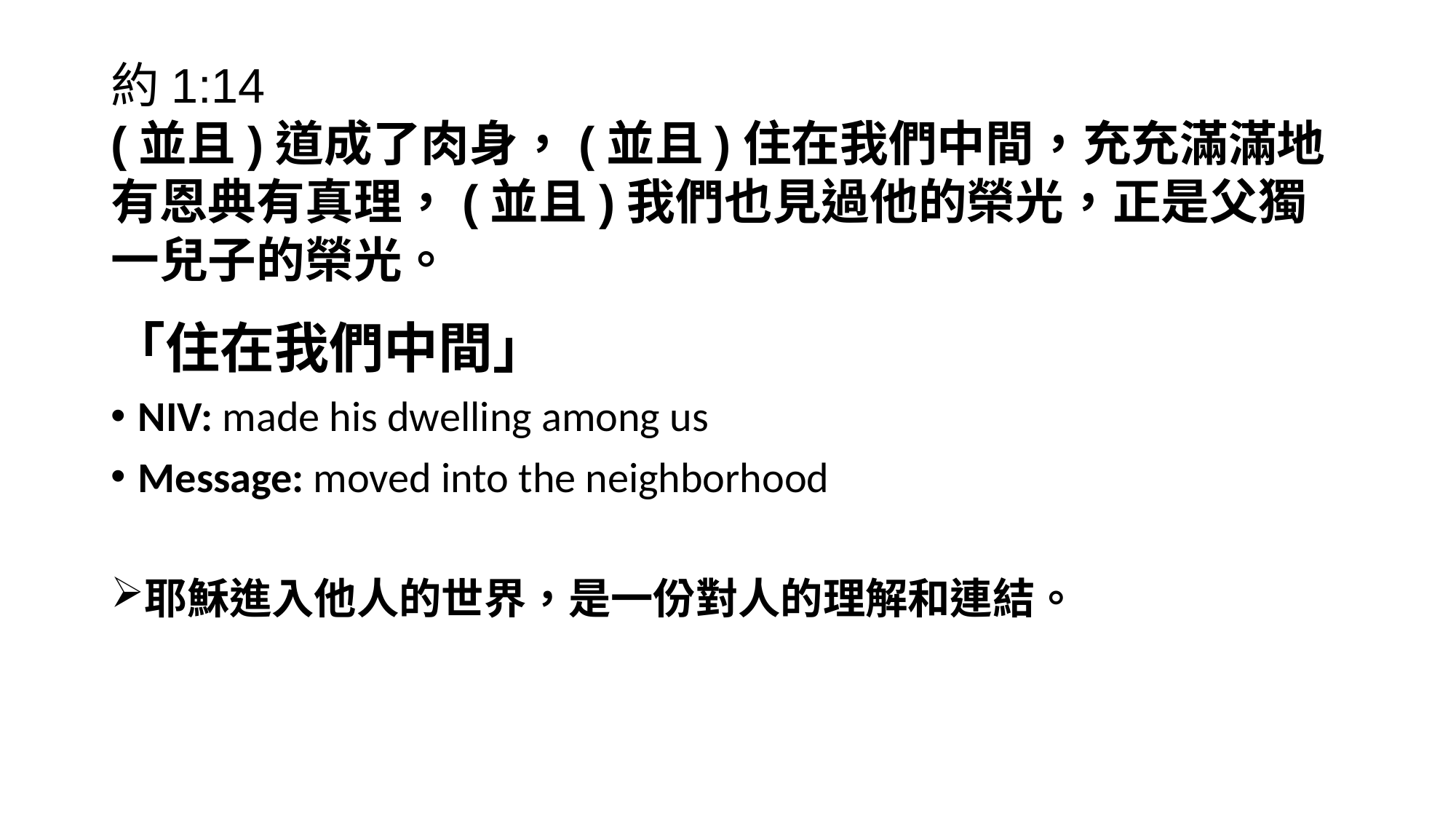

# 約1:14 (並且)道成了肉身，(並且)住在我們中間，充充滿滿地有恩典有真理，(並且)我們也見過他的榮光，正是父獨一兒子的榮光。
「住在我們中間」
NIV: made his dwelling among us
Message: moved into the neighborhood

耶穌進入他人的世界，是一份對人的理解和連結。